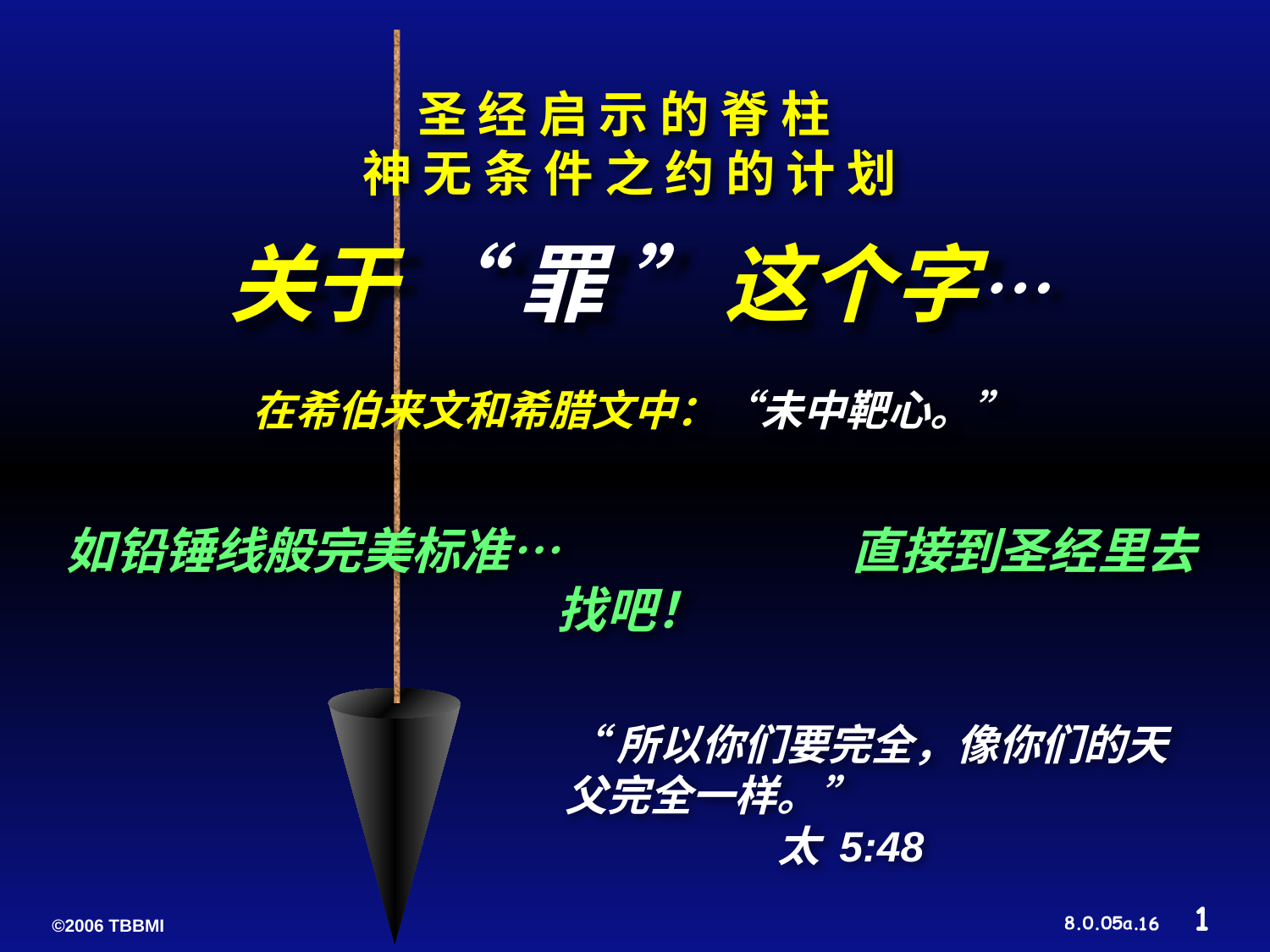

圣 经 启 示 的 脊 柱
神 无 条 件 之 约 的 计 划
关于 “ 罪 ” 这个字…

在希伯来文和希腊文中：“未中靶心。”
如铅锤线般完美标准…                          直接到圣经里去找吧！
“所以你们要完全，像你们的天父完全一样。”       			         太 5:48
1
16